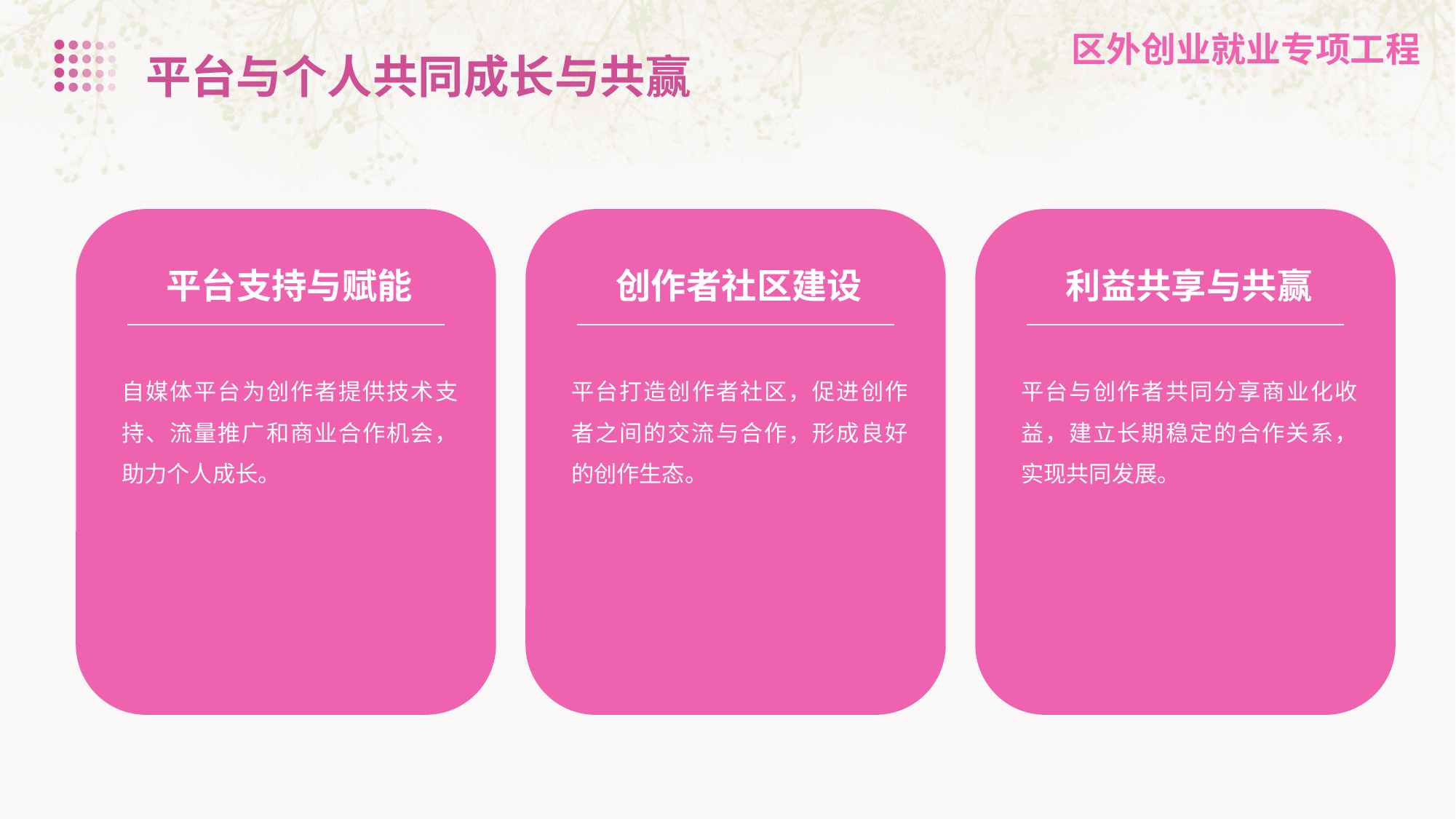

平台与个人共同成长与共赢

平台支持与赋能
创作者社区建设
利益共享与共赢
自媒体平台为创作者提供技术支持、流量推广和商业合作机会，助力个人成长。
平台打造创作者社区，促进创作者之间的交流与合作，形成良好的创作生态。
平台与创作者共同分享商业化收益，建立长期稳定的合作关系，实现共同发展。